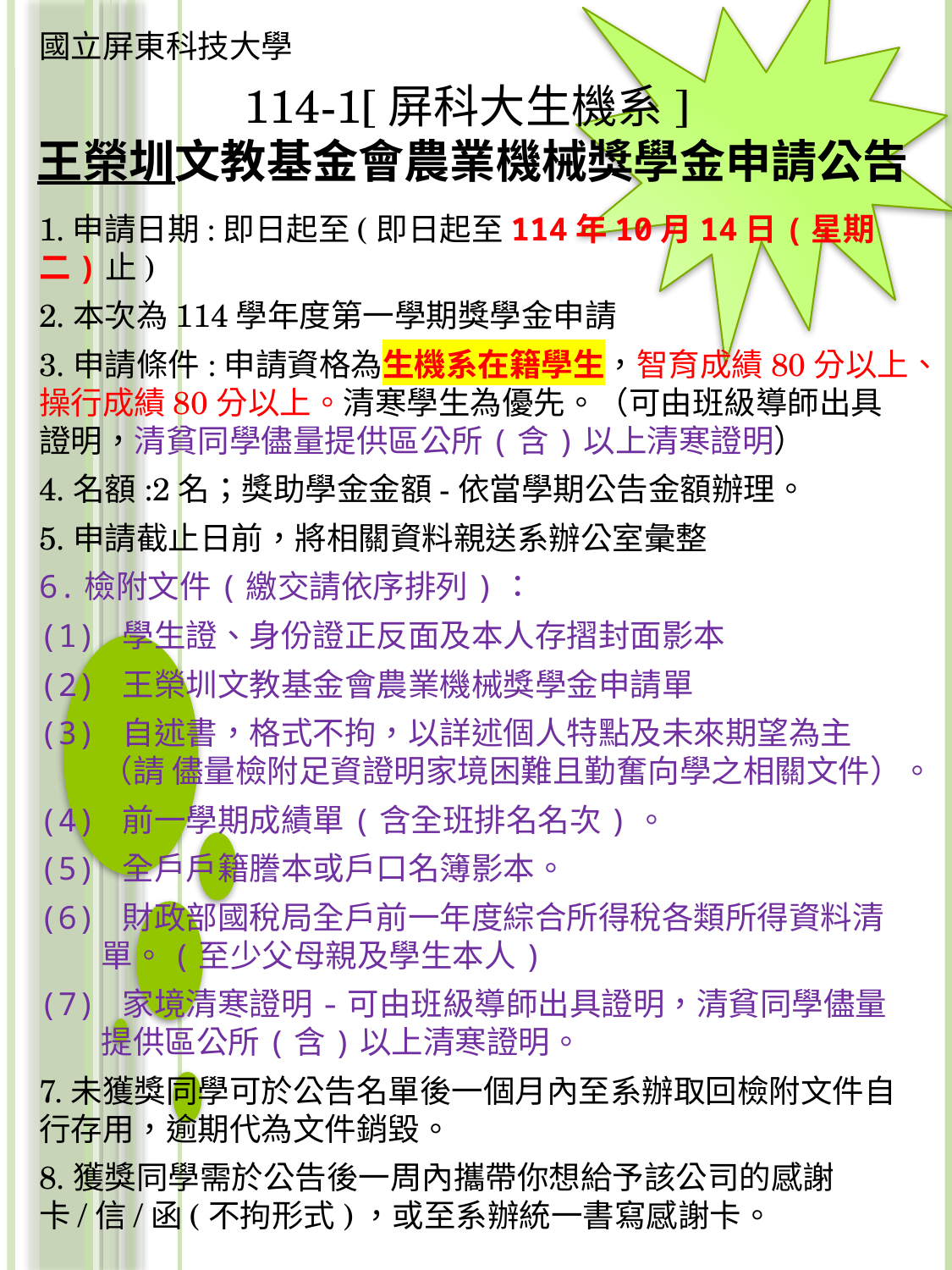

國立屏東科技大學
114-1[屏科大生機系]
王榮圳文教基金會農業機械獎學金申請公告

1.申請日期:即日起至(即日起至114年10月14日(星期二)止)
2.本次為114學年度第一學期獎學金申請
3.申請條件:申請資格為生機系在籍學生，智育成績80分以上、操行成績80分以上。清寒學生為優先。（可由班級導師出具證明，清貧同學儘量提供區公所(含)以上清寒證明）
4.名額:2名；獎助學金金額-依當學期公告金額辦理。
5.申請截止日前，將相關資料親送系辦公室彙整
6.檢附文件(繳交請依序排列)：
(1) 學生證、身份證正反面及本人存摺封面影本
(2) 王榮圳文教基金會農業機械獎學金申請單
(3) 自述書，格式不拘，以詳述個人特點及未來期望為主（請 儘量檢附足資證明家境困難且勤奮向學之相關文件）。
(4) 前一學期成績單(含全班排名名次)。
(5) 全戶戶籍謄本或戶口名簿影本。
(6) 財政部國稅局全戶前一年度綜合所得稅各類所得資料清單。(至少父母親及學生本人)
(7) 家境清寒證明-可由班級導師出具證明，清貧同學儘量提供區公所(含)以上清寒證明。
7.未獲獎同學可於公告名單後一個月內至系辦取回檢附文件自行存用，逾期代為文件銷毀。
8.獲獎同學需於公告後一周內攜帶你想給予該公司的感謝卡/信/函(不拘形式)，或至系辦統一書寫感謝卡。